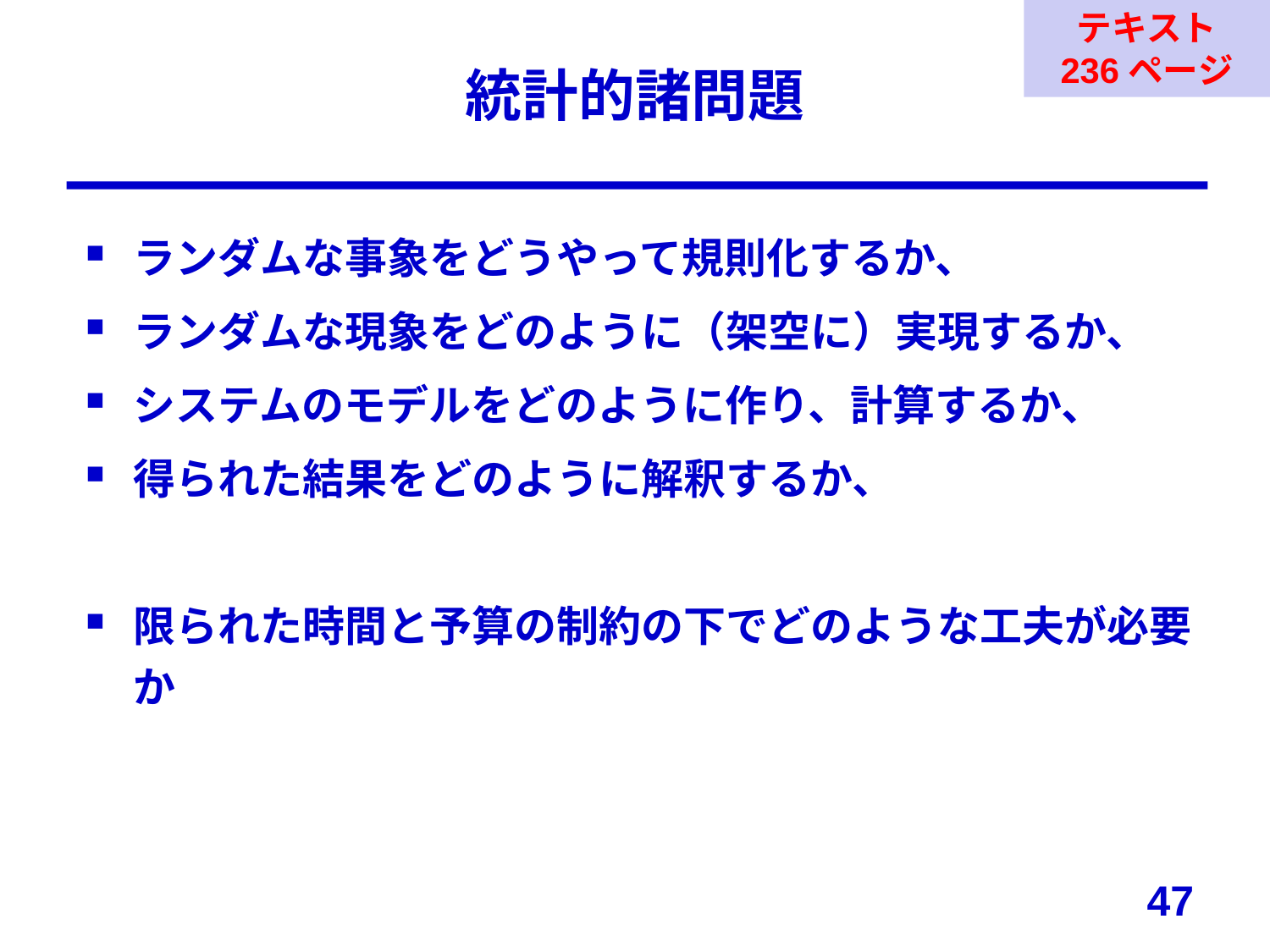

テキスト
236ページ
# 統計的諸問題
ランダムな事象をどうやって規則化するか、
ランダムな現象をどのように（架空に）実現するか、
システムのモデルをどのように作り、計算するか、
得られた結果をどのように解釈するか、

限られた時間と予算の制約の下でどのような工夫が必要か
47